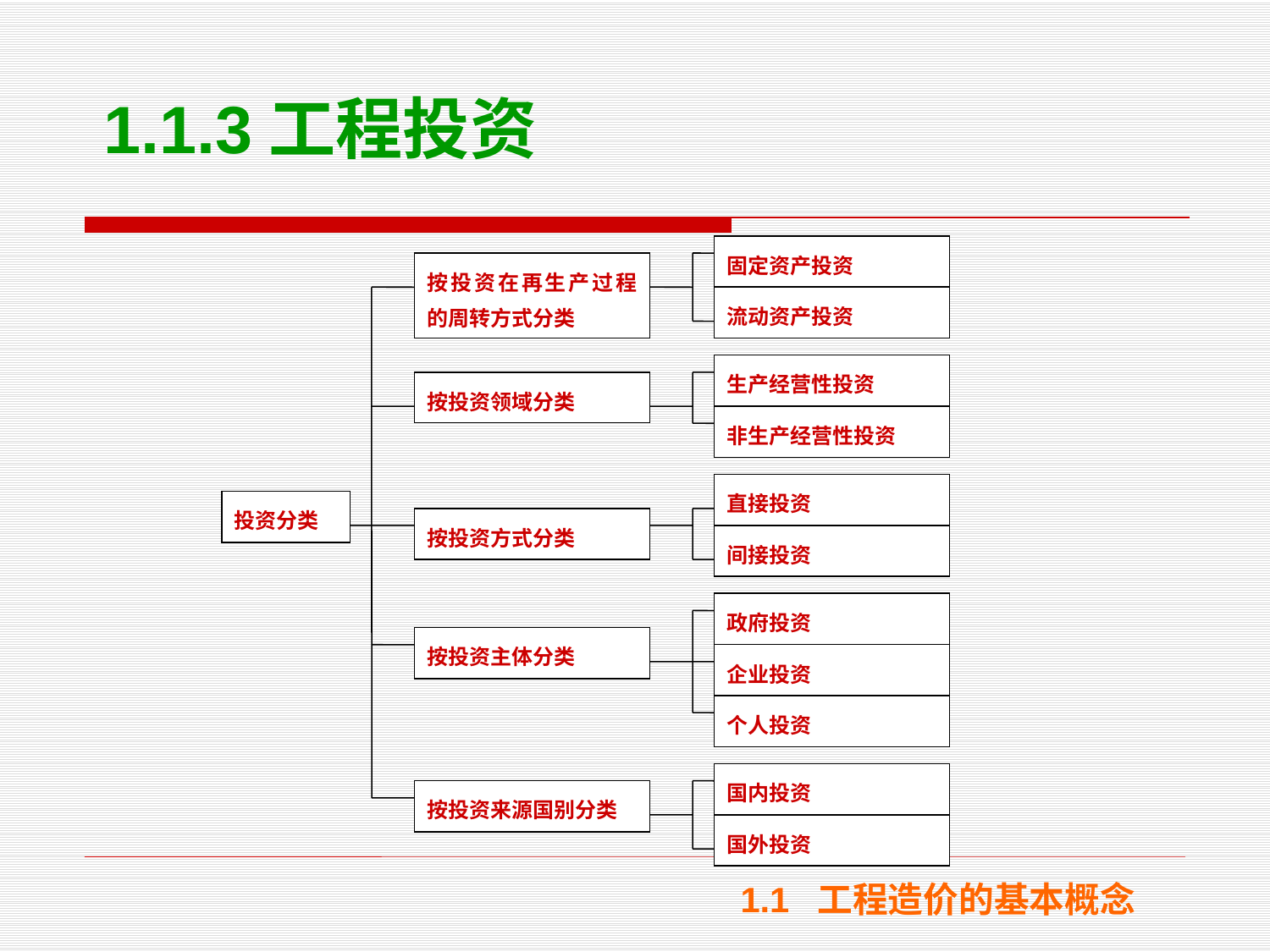

# 1.1.3工程投资

固定资产投资
按投资在再生产过程的周转方式分类

流动资产投资

生产经营性投资
按投资领域分类

非生产经营性投资

直接投资
投资分类
按投资方式分类

间接投资

政府投资

按投资主体分类

企业投资

个人投资

国内投资
按投资来源国别分类

国外投资

1.1  工程造价的基本概念